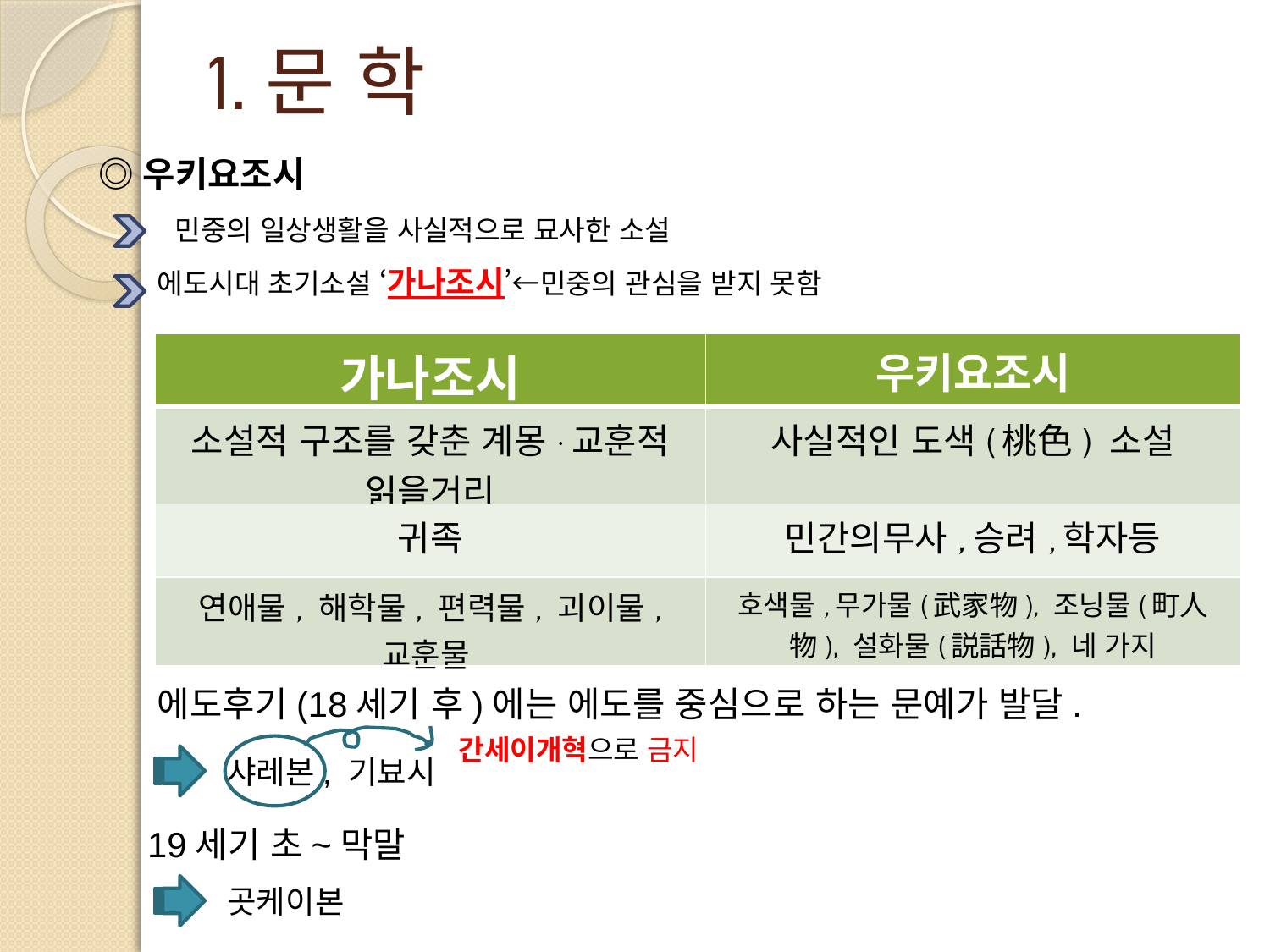

# 1.문 학
◎우키요조시

민중의 일상생활을 사실적으로 묘사한 소설

에도시대 초기소설 ‘가나조시’←민중의 관심을 받지 못함

| 가나조시 | 우키요조시 |
| --- | --- |
| 소설적 구조를 갖춘 계몽·교훈적 읽을거리 | 사실적인 도색(桃色) 소설 |
| 귀족 | 민간의무사,승려,학자등 |
| 연애물, 해학물, 편력물, 괴이물, 교훈물 | 호색물,무가물(武家物), 조닝물(町人物), 설화물(説話物), 네 가지 |
에도후기(18세기 후)에는 에도를 중심으로 하는 문예가 발달.

간세이개혁으로 금지

샤레본, 기뵤시
19세기 초~막말

곳케이본